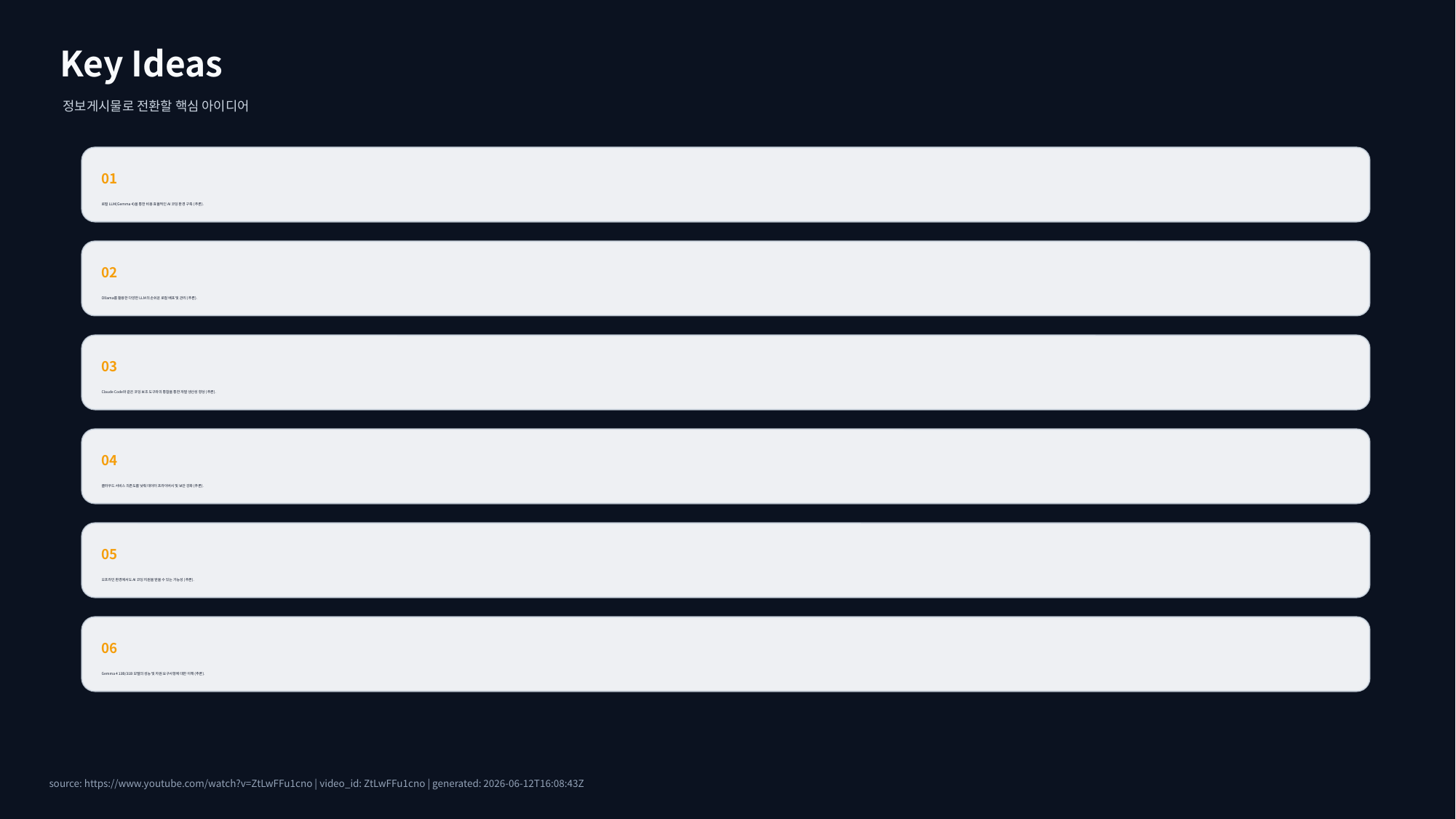

Key Ideas
정보게시물로 전환할 핵심 아이디어

01
로컬 LLM(Gemma 4)을 통한 비용 효율적인 AI 코딩 환경 구축 (추론).

02
Ollama를 활용한 다양한 LLM의 손쉬운 로컬 배포 및 관리 (추론).

03
Claude Code와 같은 코딩 보조 도구와의 통합을 통한 개발 생산성 향상 (추론).

04
클라우드 서비스 의존도를 낮춰 데이터 프라이버시 및 보안 강화 (추론).

05
오프라인 환경에서도 AI 코딩 지원을 받을 수 있는 가능성 (추론).

06
Gemma 4 13B/31B 모델의 성능 및 자원 요구사항에 대한 이해 (추론).
source: https://www.youtube.com/watch?v=ZtLwFFu1cno | video_id: ZtLwFFu1cno | generated: 2026-06-12T16:08:43Z